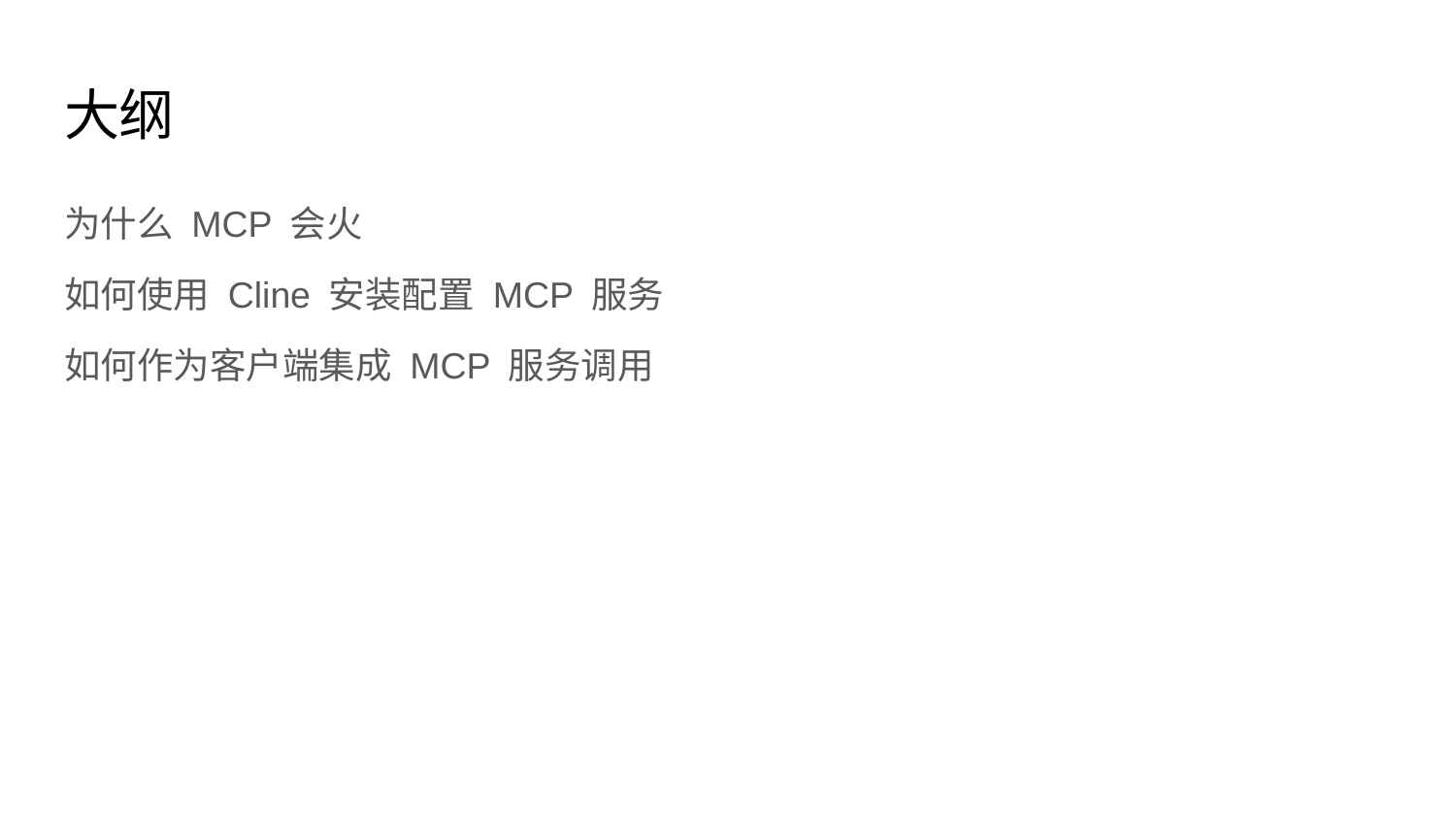

# 大纲
为什么 MCP 会火
如何使用 Cline 安装配置 MCP 服务
如何作为客户端集成 MCP 服务调用